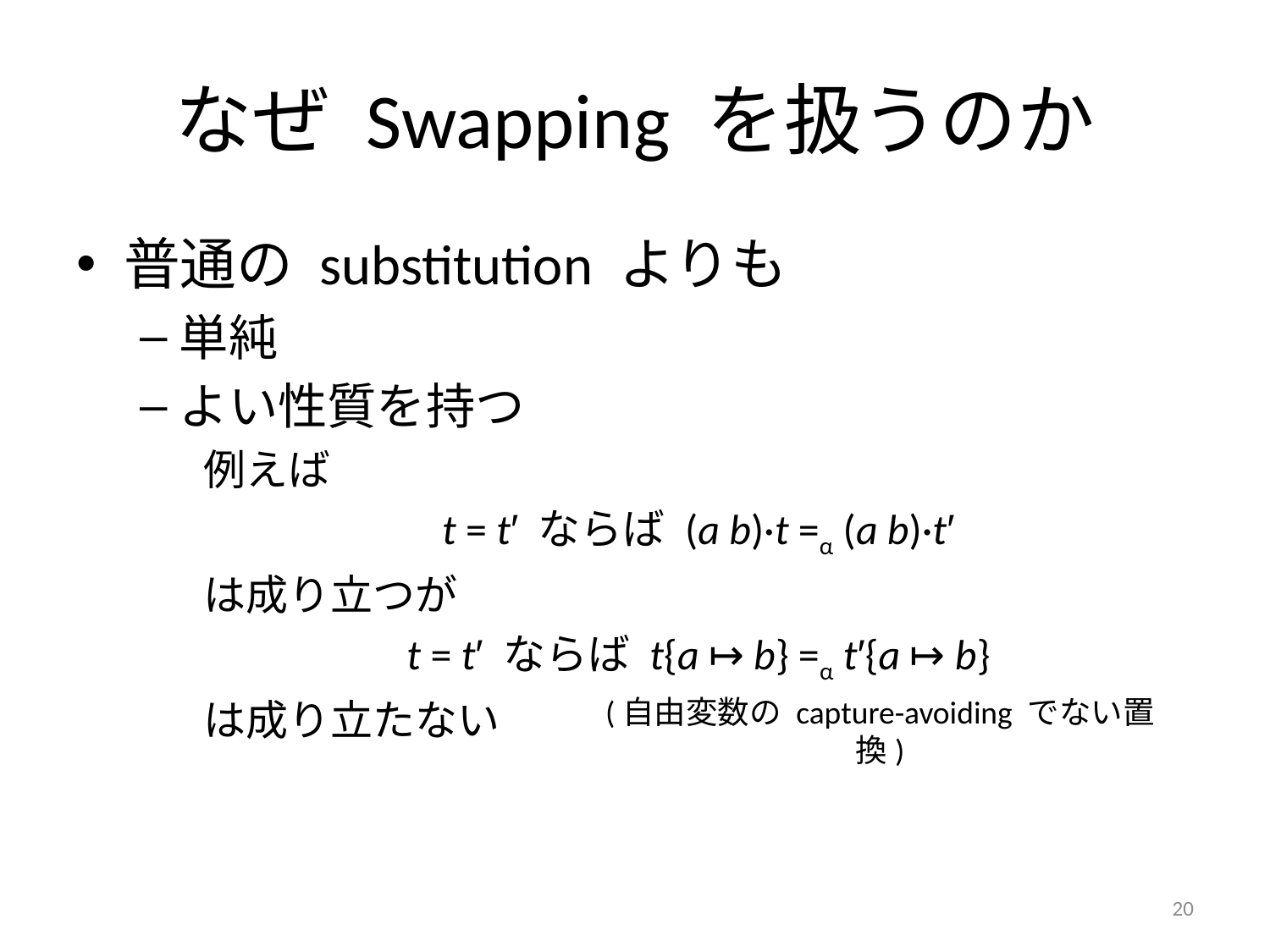

# なぜ Swapping を扱うのか
普通の substitution よりも
単純
よい性質を持つ
例えば
t = t′ ならば (a b)·t =α (a b)·t′
は成り立つが
t = t′ ならば t{a ↦ b} =α t′{a ↦ b}
は成り立たない
(自由変数の capture-avoiding でない置換)
20